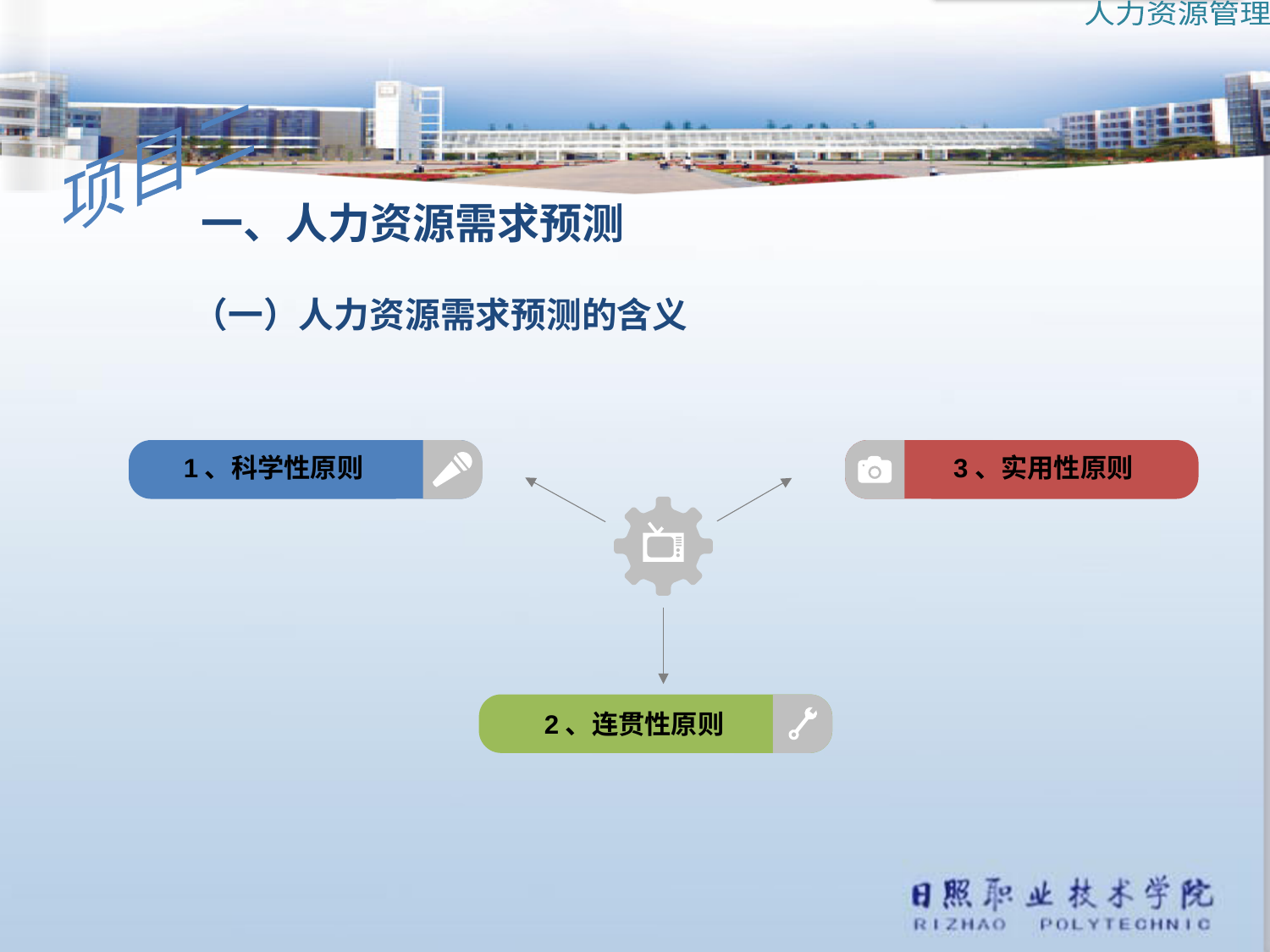

一、人力资源需求预测
（一）人力资源需求预测的含义

1、科学性原则
3、实用性原则

2、连贯性原则